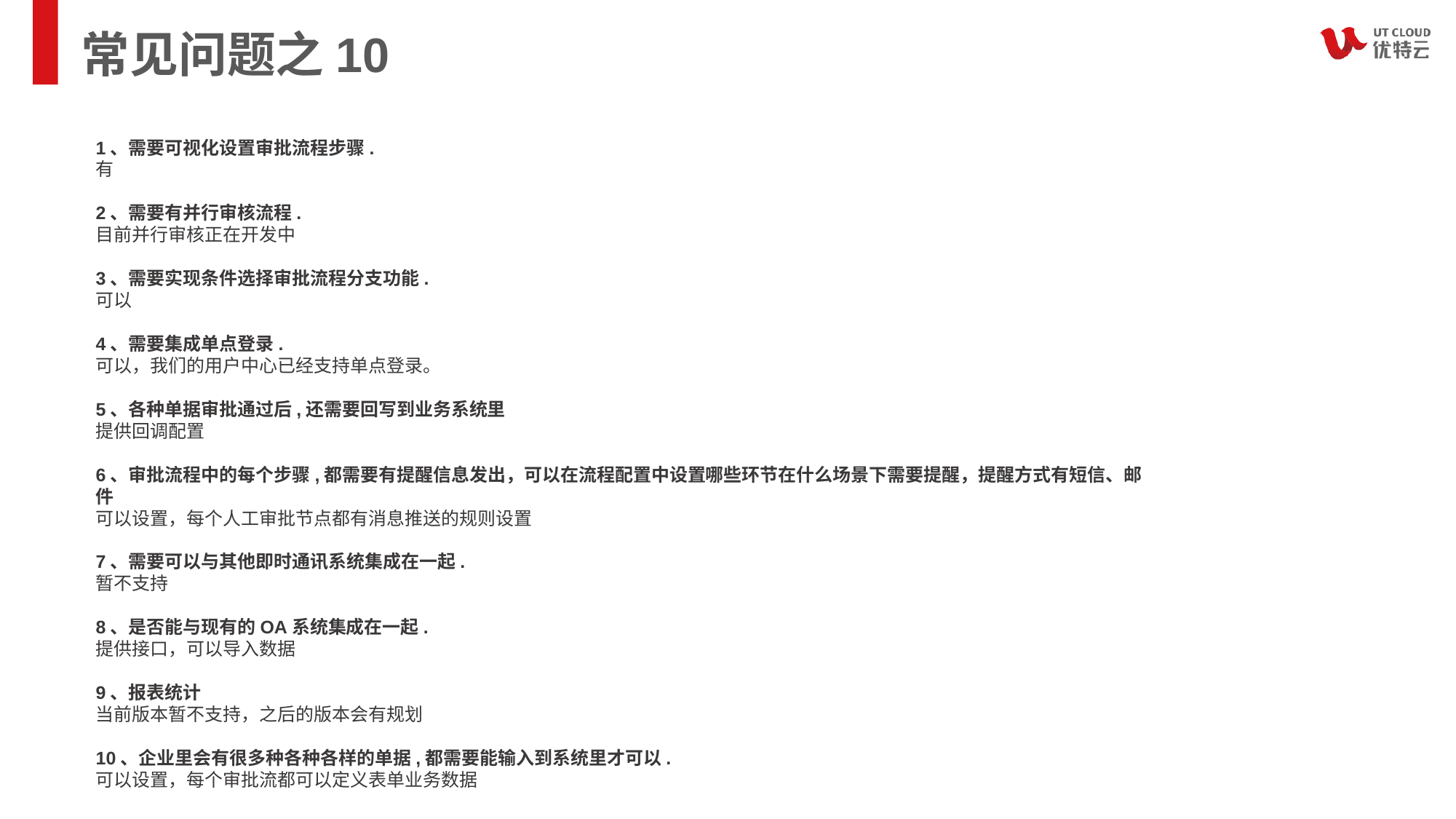

# 常见问题之10
1、需要可视化设置审批流程步骤.
有

2、需要有并行审核流程.
目前并行审核正在开发中

3、需要实现条件选择审批流程分支功能.
可以

4、需要集成单点登录.
可以，我们的用户中心已经支持单点登录。

5、各种单据审批通过后,还需要回写到业务系统里
提供回调配置

6、审批流程中的每个步骤,都需要有提醒信息发出，可以在流程配置中设置哪些环节在什么场景下需要提醒，提醒方式有短信、邮件
可以设置，每个人工审批节点都有消息推送的规则设置

7、需要可以与其他即时通讯系统集成在一起.
暂不支持

8、是否能与现有的OA系统集成在一起.
提供接口，可以导入数据

9、报表统计
当前版本暂不支持，之后的版本会有规划

10、企业里会有很多种各种各样的单据,都需要能输入到系统里才可以.
可以设置，每个审批流都可以定义表单业务数据
19